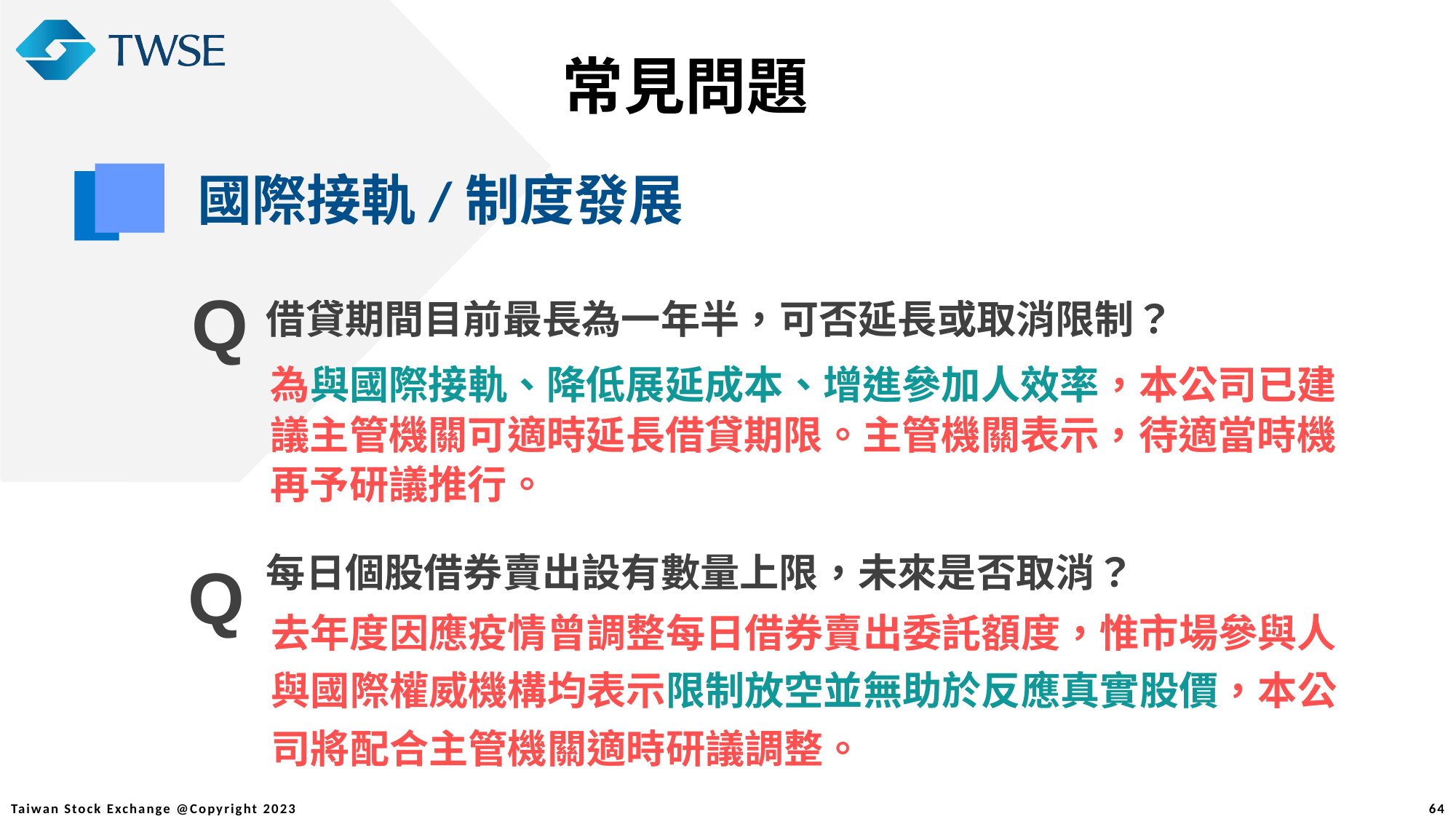

常見問題

國際接軌/制度發展
Q
借貸期間目前最長為一年半，可否延長或取消限制？
為與國際接軌、降低展延成本、增進參加人效率，本公司已建議主管機關可適時延長借貸期限。主管機關表示，待適當時機再予研議推行。
Q
每日個股借券賣出設有數量上限，未來是否取消？
去年度因應疫情曾調整每日借券賣出委託額度，惟市場參與人與國際權威機構均表示限制放空並無助於反應真實股價，本公司將配合主管機關適時研議調整。
64